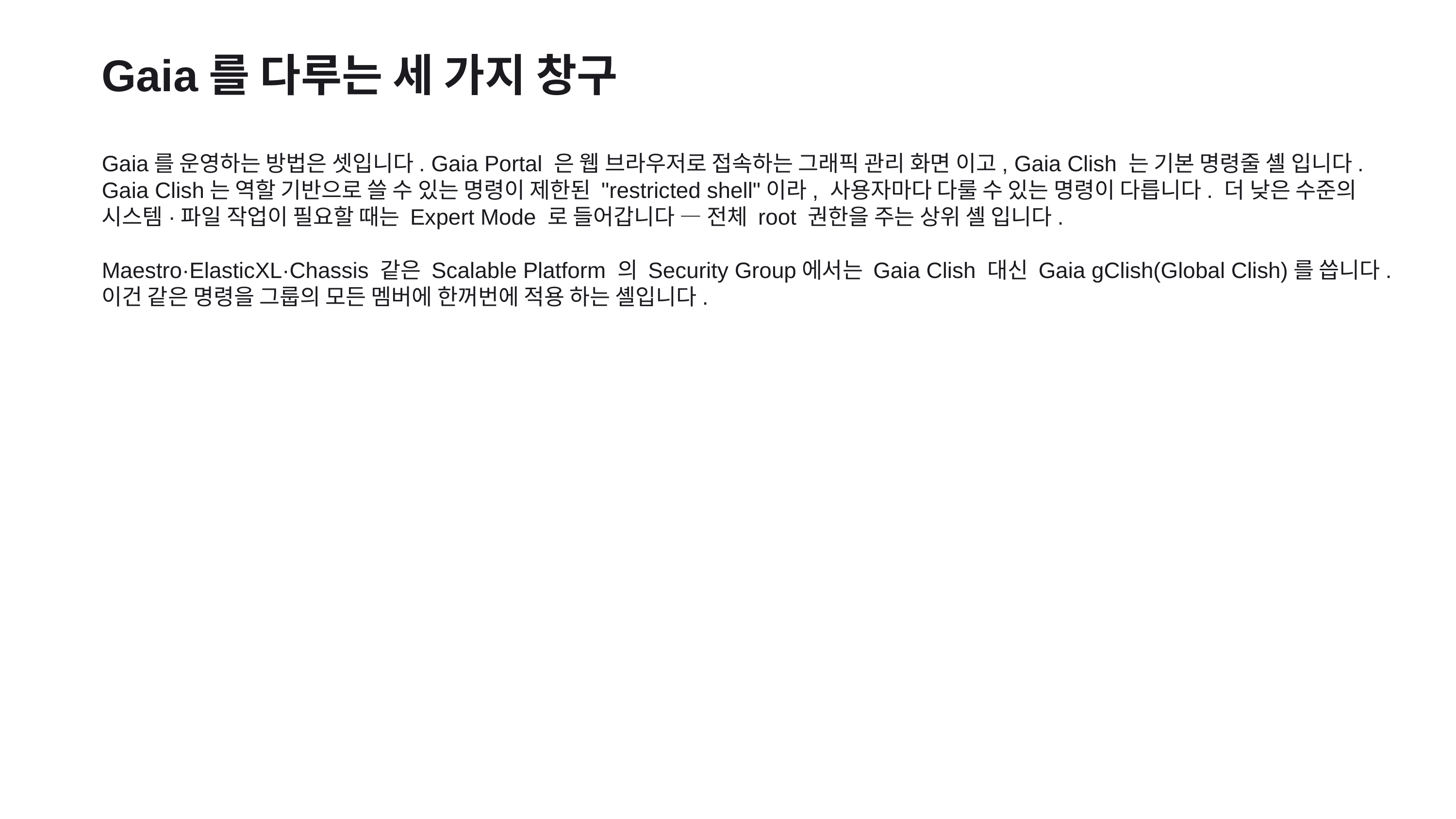

Gaia를 다루는 세 가지 창구
Gaia를 운영하는 방법은 셋입니다. Gaia Portal 은 웹 브라우저로 접속하는 그래픽 관리 화면 이고, Gaia Clish 는 기본 명령줄 셸 입니다. Gaia Clish는 역할 기반으로 쓸 수 있는 명령이 제한된 "restricted shell"이라, 사용자마다 다룰 수 있는 명령이 다릅니다. 더 낮은 수준의 시스템·파일 작업이 필요할 때는 Expert Mode 로 들어갑니다 — 전체 root 권한을 주는 상위 셸 입니다.

Maestro·ElasticXL·Chassis 같은 Scalable Platform 의 Security Group에서는 Gaia Clish 대신 Gaia gClish(Global Clish)를 씁니다. 이건 같은 명령을 그룹의 모든 멤버에 한꺼번에 적용 하는 셸입니다.